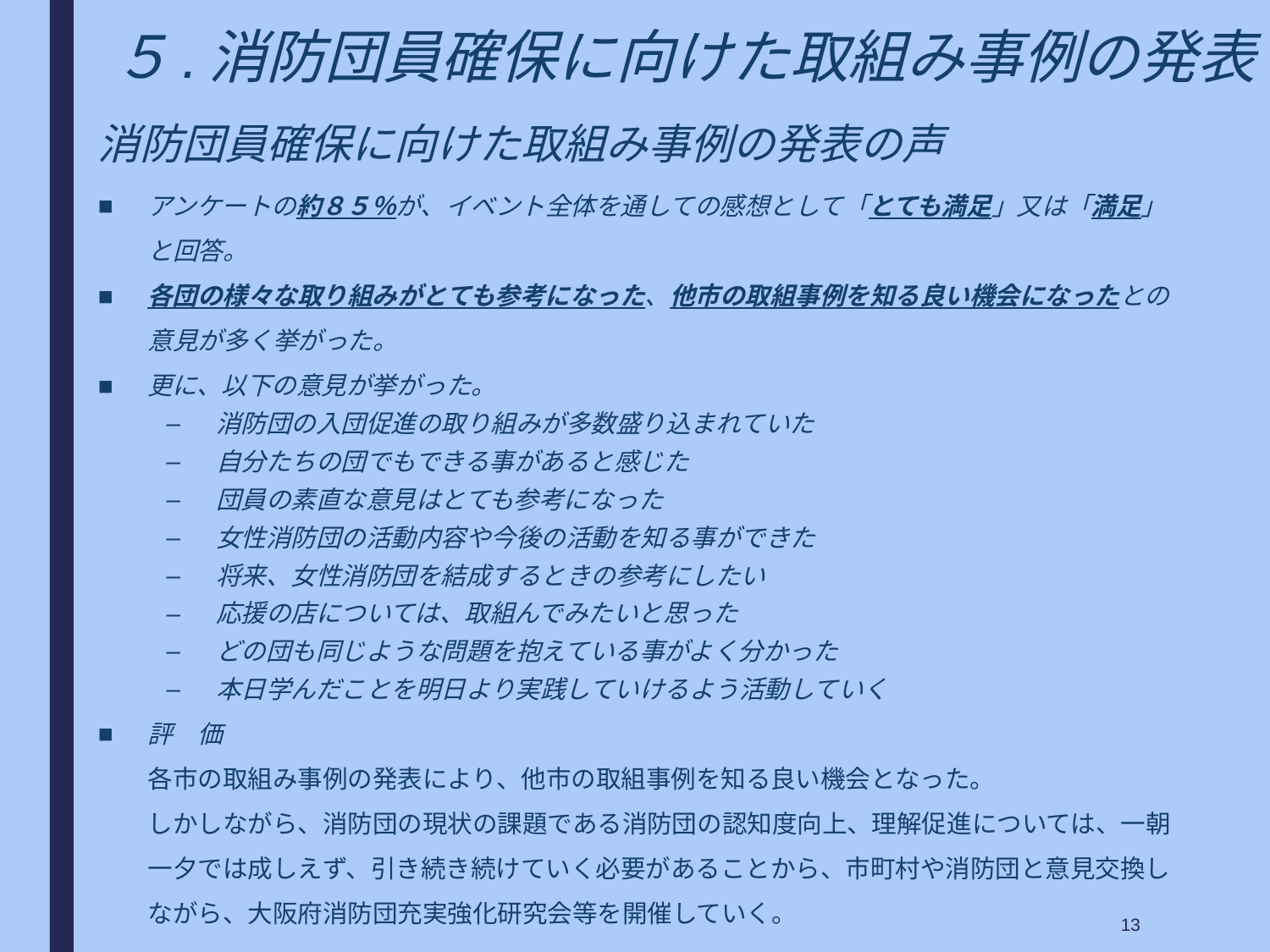

５.消防団員確保に向けた取組み事例の発表
# 消防団員確保に向けた取組み事例の発表の声
アンケートの約８５％が、イベント全体を通しての感想として「とても満足」又は「満足」
　　と回答。
各団の様々な取り組みがとても参考になった、他市の取組事例を知る良い機会になったとの
　　意見が多く挙がった。
更に、以下の意見が挙がった。
消防団の入団促進の取り組みが多数盛り込まれていた
自分たちの団でもできる事があると感じた
団員の素直な意見はとても参考になった
女性消防団の活動内容や今後の活動を知る事ができた
将来、女性消防団を結成するときの参考にしたい
応援の店については、取組んでみたいと思った
どの団も同じような問題を抱えている事がよく分かった
本日学んだことを明日より実践していけるよう活動していく
評　価
　　各市の取組み事例の発表により、他市の取組事例を知る良い機会となった。
　　しかしながら、消防団の現状の課題である消防団の認知度向上、理解促進については、一朝
　　一夕では成しえず、引き続き続けていく必要があることから、市町村や消防団と意見交換し
　　ながら、大阪府消防団充実強化研究会等を開催していく。
13